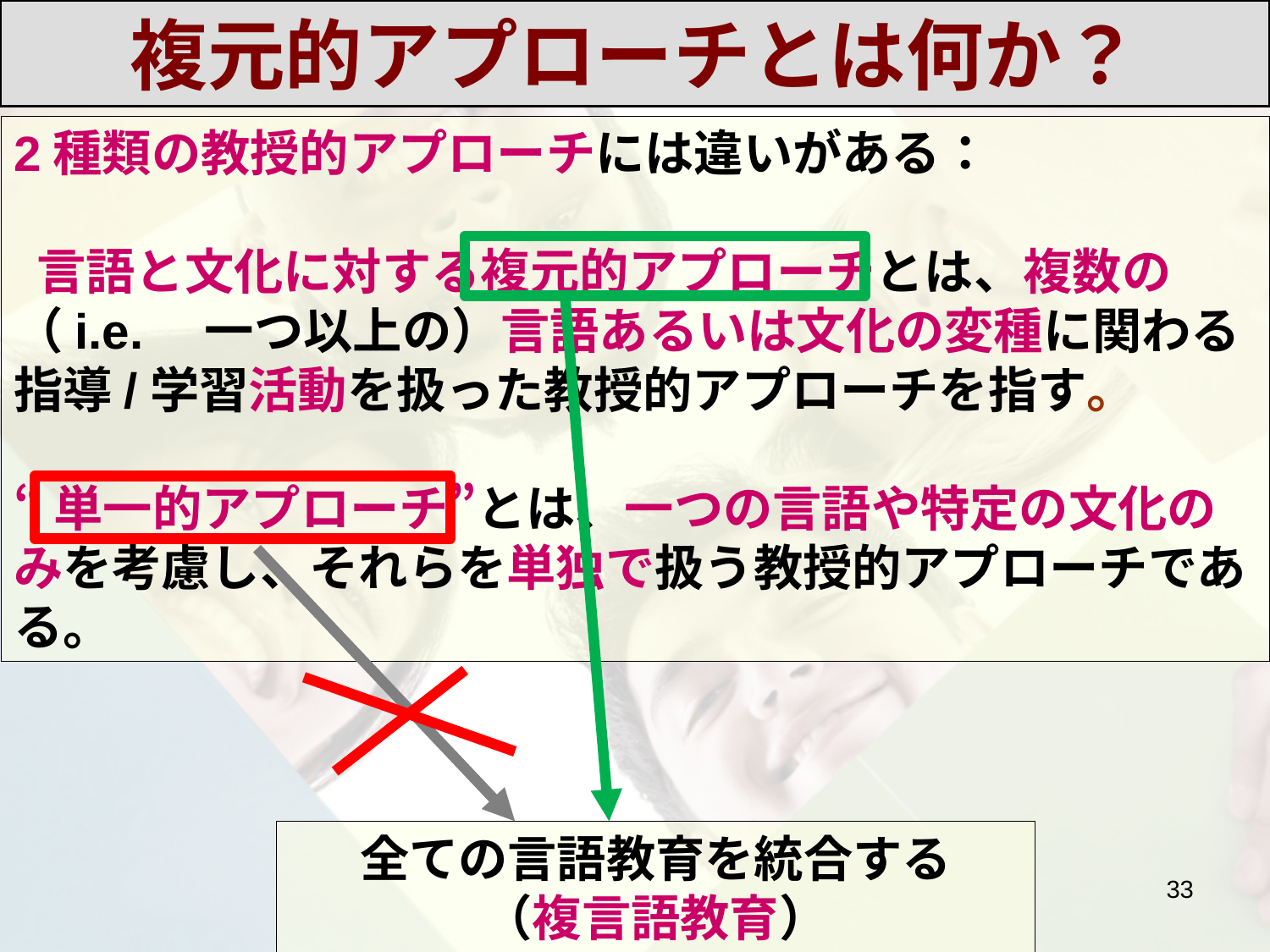

複元的アプローチとは何か？
2種類の教授的アプローチには違いがある：

 言語と文化に対する複元的アプローチとは、複数の（i.e.　一つ以上の）言語あるいは文化の変種に関わる指導/学習活動を扱った教授的アプローチを指す。

“単一的アプローチ”とは、一つの言語や特定の文化のみを考慮し、それらを単独で扱う教授的アプローチである。

全ての言語教育を統合する
（複言語教育）
33